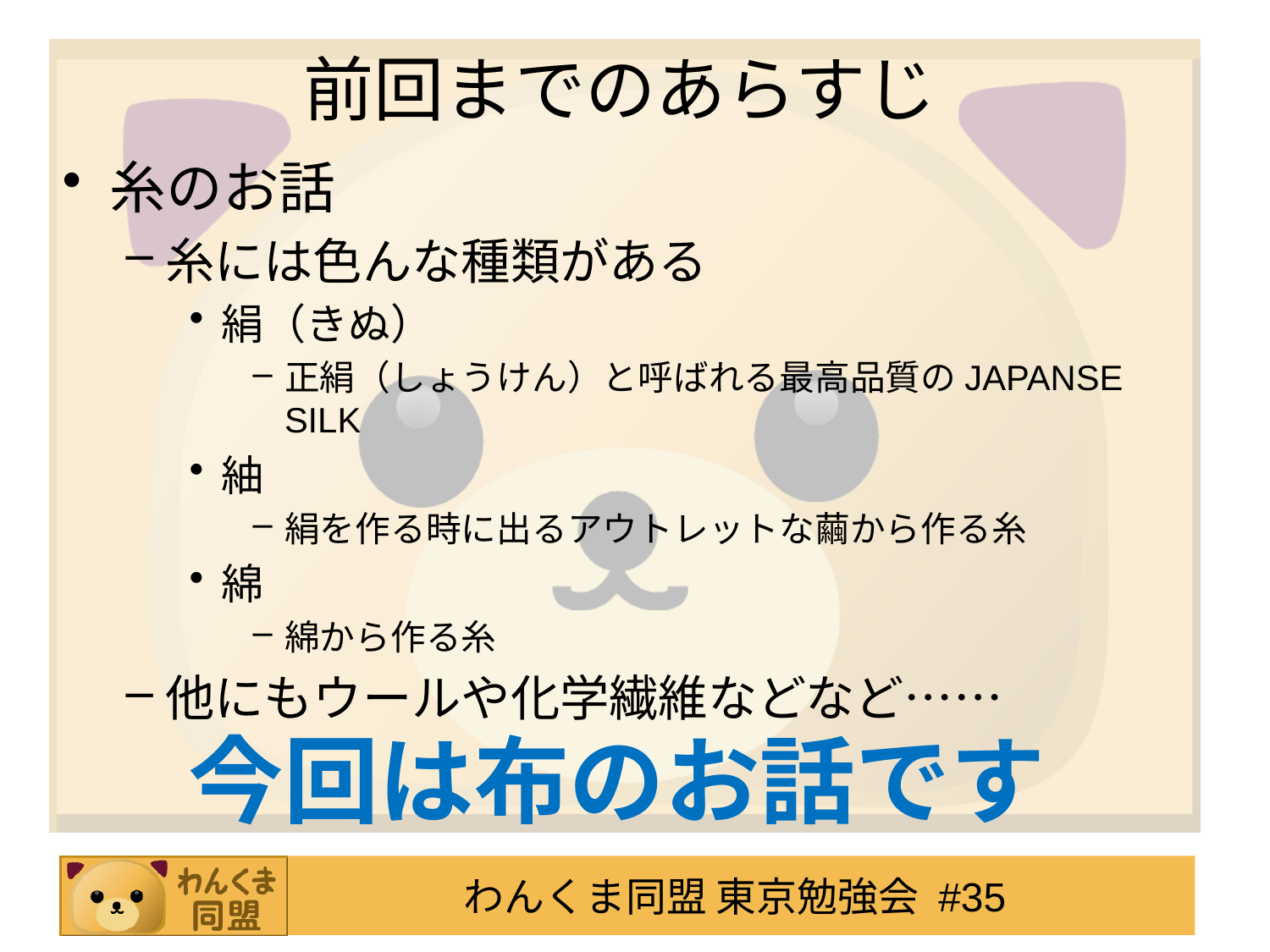

# 前回までのあらすじ
糸のお話
糸には色んな種類がある
絹（きぬ）
正絹（しょうけん）と呼ばれる最高品質のJAPANSE　SILK
紬
絹を作る時に出るアウトレットな繭から作る糸
綿
綿から作る糸
他にもウールや化学繊維などなど……
今回は布のお話です